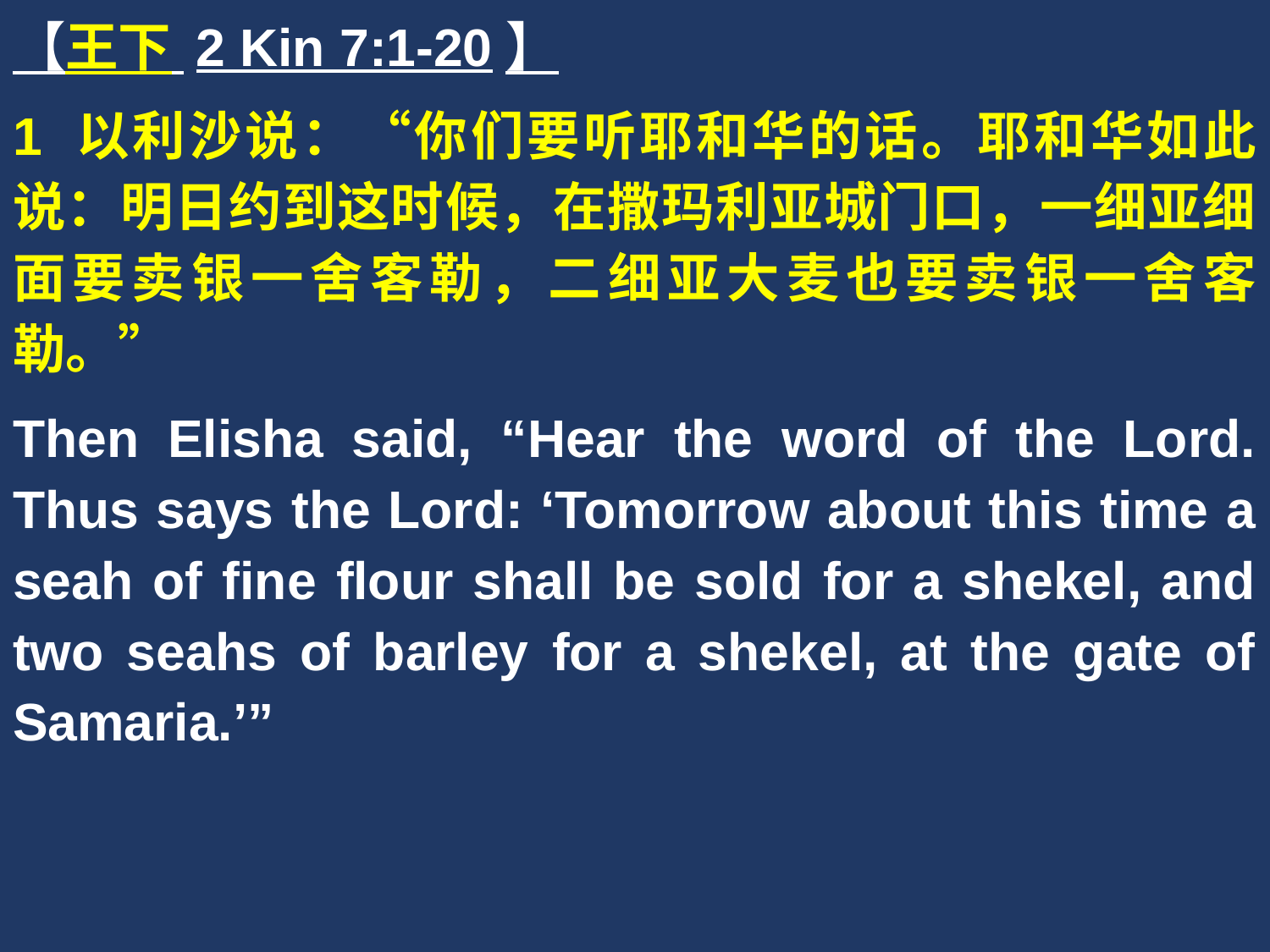

【王下 2 Kin 7:1-20】
1 以利沙说：“你们要听耶和华的话。耶和华如此说：明日约到这时候，在撒玛利亚城门口，一细亚细面要卖银一舍客勒，二细亚大麦也要卖银一舍客勒。”
Then Elisha said, “Hear the word of the Lord. Thus says the Lord: ‘Tomorrow about this time a seah of fine flour shall be sold for a shekel, and two seahs of barley for a shekel, at the gate of Samaria.’”